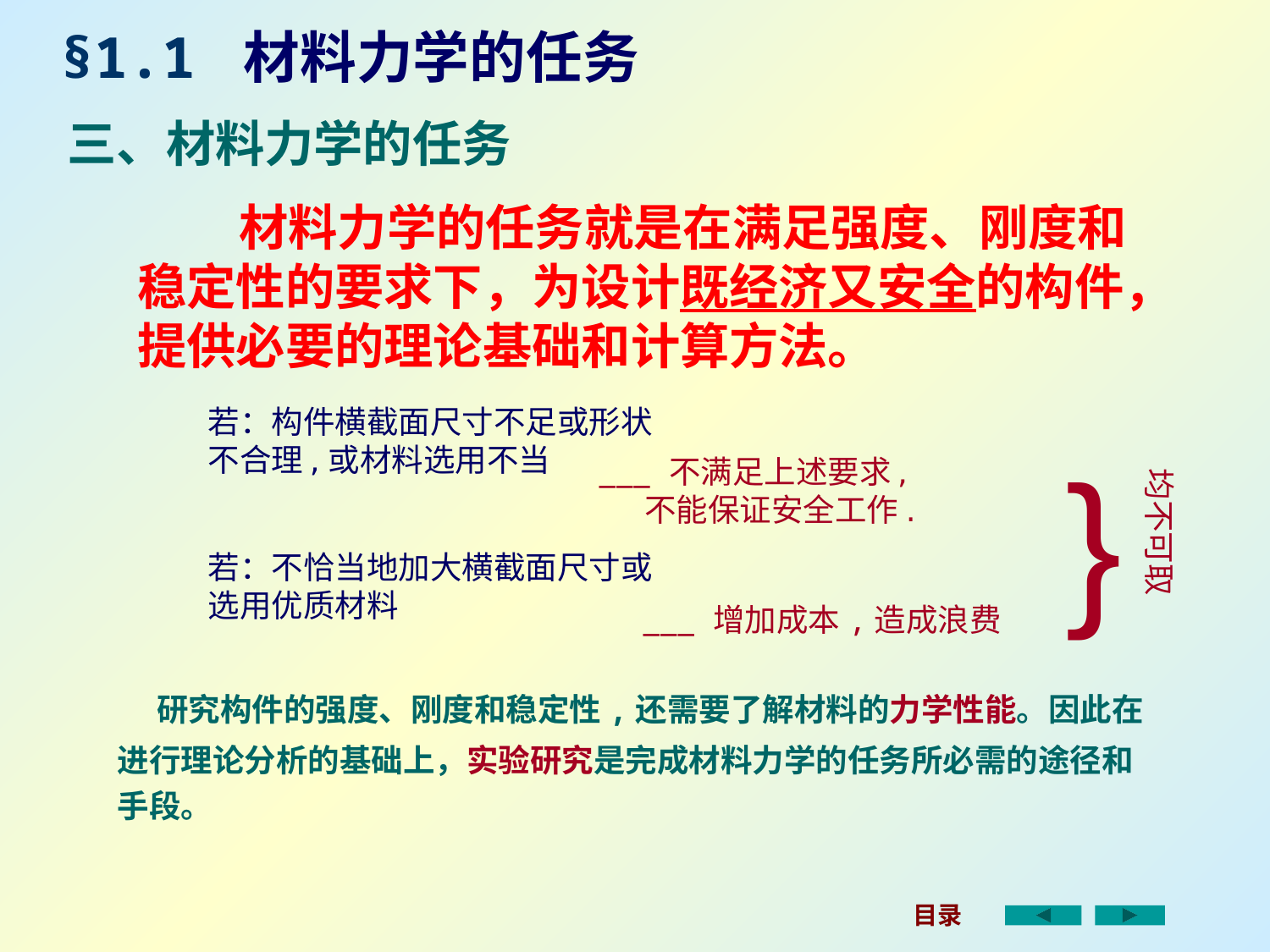

§1.1 材料力学的任务
三、材料力学的任务
        材料力学的任务就是在满足强度、刚度和稳定性的要求下，为设计既经济又安全的构件，提供必要的理论基础和计算方法。
若：构件横截面尺寸不足或形状
不合理,或材料选用不当
}
均不可取
  ___ 不满足上述要求,
        不能保证安全工作.
若：不恰当地加大横截面尺寸或
选用优质材料
 ___ 增加成本,造成浪费
  研究构件的强度、刚度和稳定性,还需要了解材料的力学性能。因此在进行理论分析的基础上，实验研究是完成材料力学的任务所必需的途径和手段。
目录